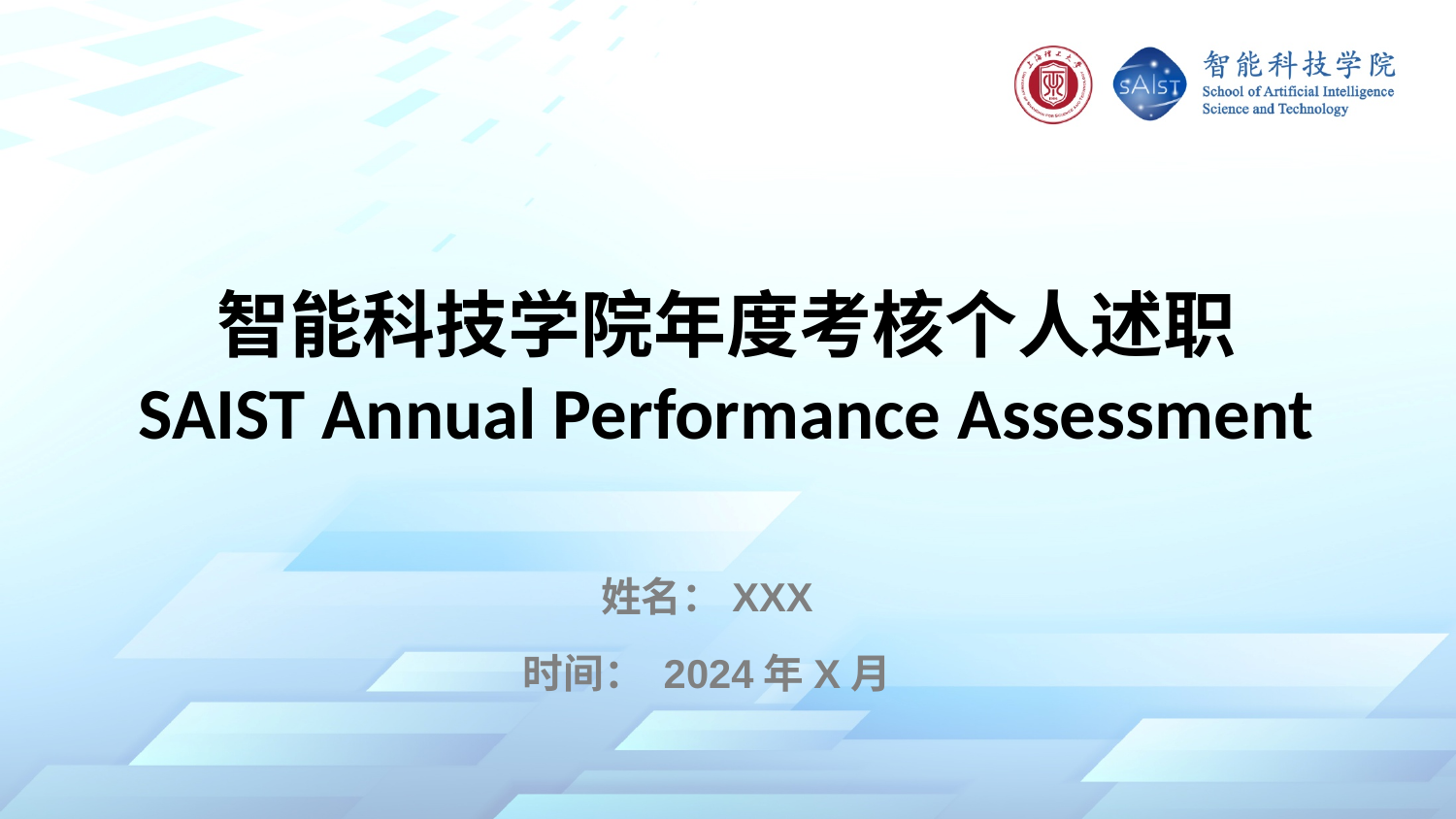

智能科技学院年度考核个人述职
SAIST Annual Performance Assessment
姓名：XXX
时间： 2024年X月